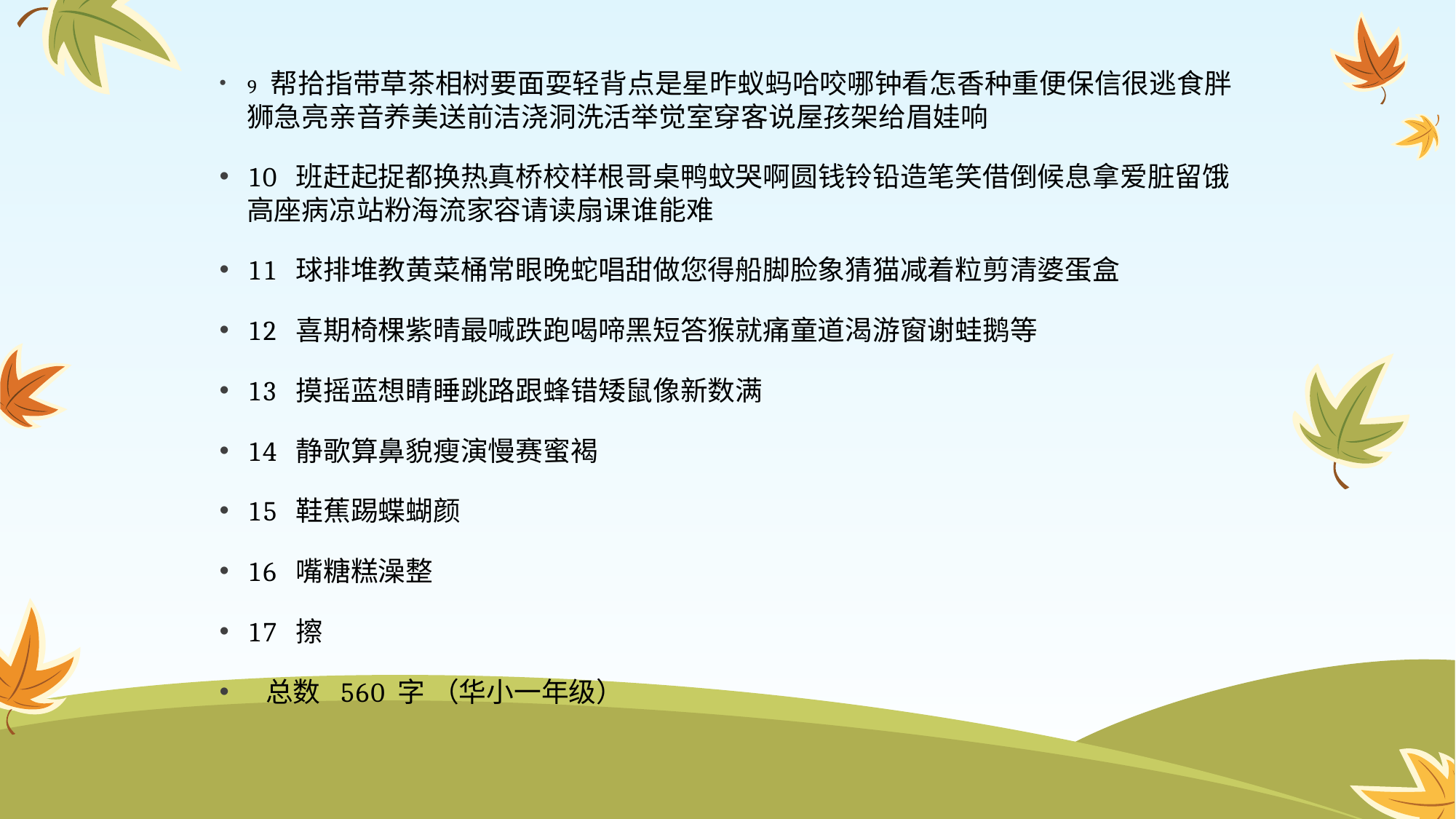

9  帮拾指带草茶相树要面耍轻背点是星昨蚁蚂哈咬哪钟看怎香种重便保信很逃食胖狮急亮亲音养美送前洁浇洞洗活举觉室穿客说屋孩架给眉娃响
10  班赶起捉都换热真桥校样根哥桌鸭蚊哭啊圆钱铃铅造笔笑借倒候息拿爱脏留饿高座病凉站粉海流家容请读扇课谁能难
11  球排堆教黄菜桶常眼晚蛇唱甜做您得船脚脸象猜猫减着粒剪清婆蛋盒
12  喜期椅棵紫晴最喊跌跑喝啼黑短答猴就痛童道渴游窗谢蛙鹅等
13  摸摇蓝想睛睡跳路跟蜂错矮鼠像新数满
14  静歌算鼻貌瘦演慢赛蜜褐
15  鞋蕉踢蝶蝴颜
16  嘴糖糕澡整
17  擦
  总数  560 字 （华小一年级）